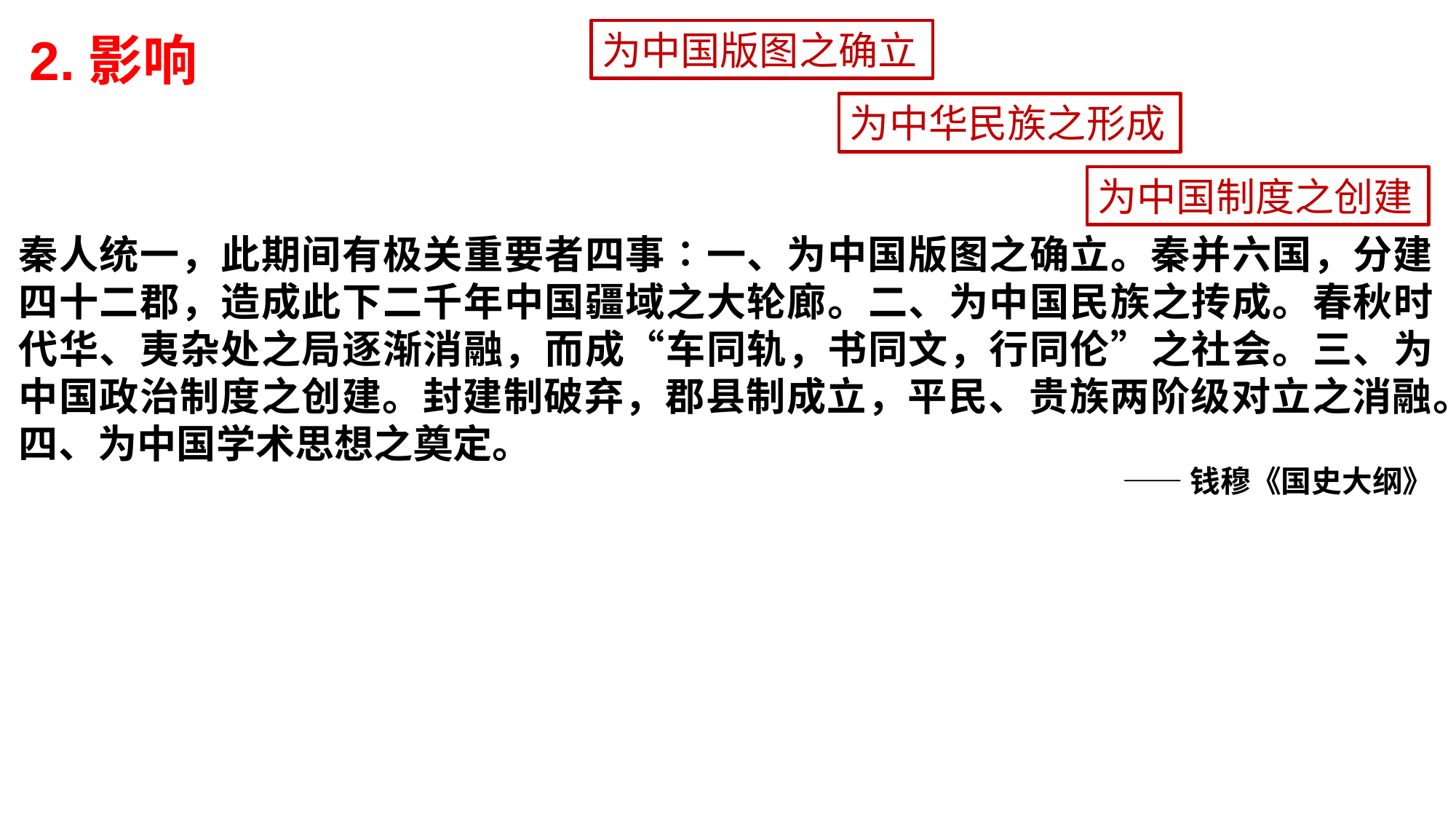

2.影响
为中国版图之确立
为中华民族之形成

为中国制度之创建
秦人统一，此期间有极关重要者四事∶一、为中国版图之确立。秦并六国，分建四十二郡，造成此下二千年中国疆域之大轮廊。二、为中国民族之抟成。春秋时代华、夷杂处之局逐渐消融，而成“车同轨，书同文，行同伦”之社会。三、为中国政治制度之创建。封建制破弃，郡县制成立，平民、贵族两阶级对立之消融。四、为中国学术思想之奠定。
——钱穆《国史大纲》